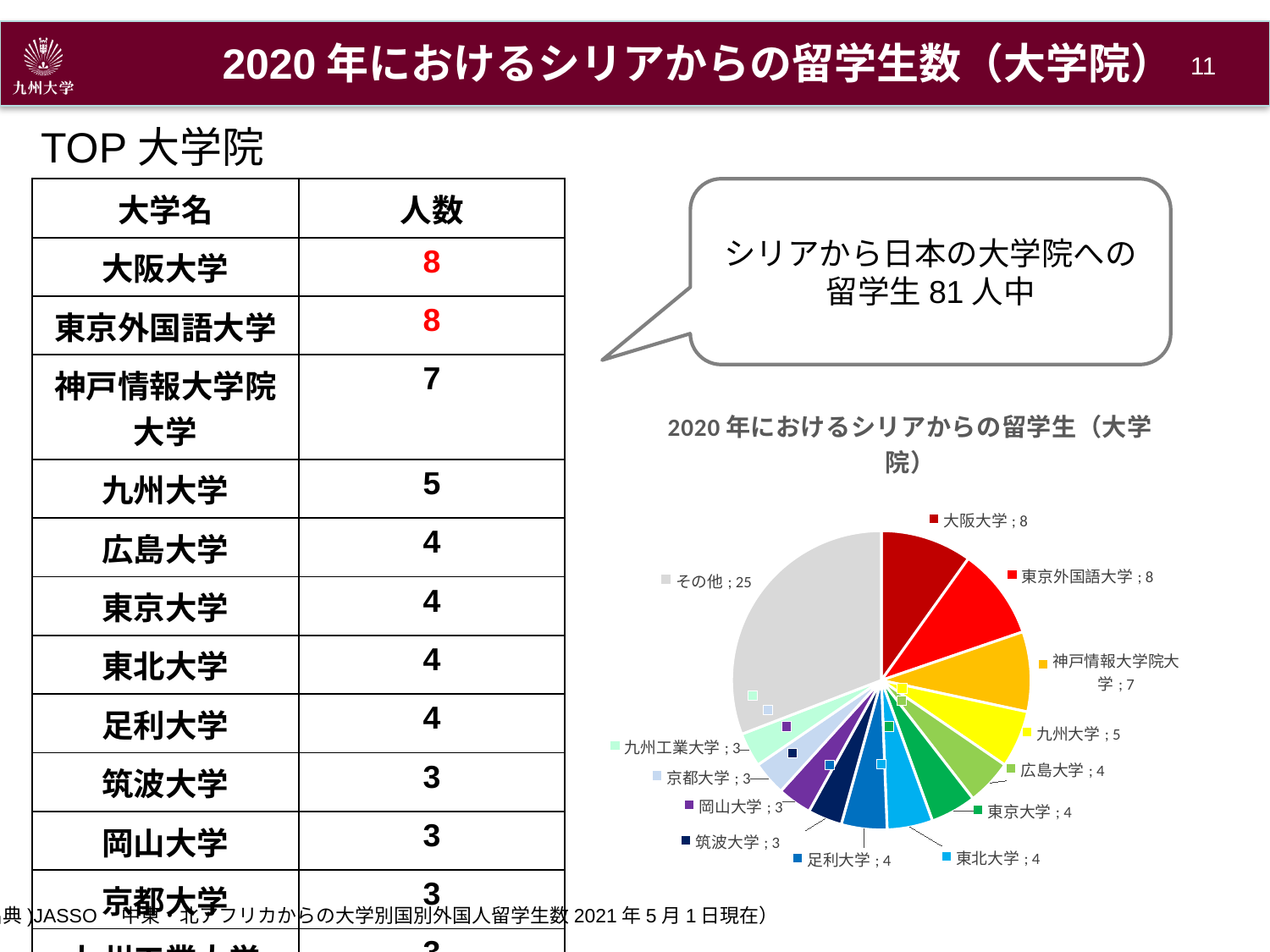

2020年におけるシリアからの留学生数（大学院）
11
TOP大学院
シリアから日本の大学院への
留学生81人中
| 大学名 | 人数 |
| --- | --- |
| 大阪大学 | 8 |
| 東京外国語大学 | 8 |
| 神戸情報大学院大学 | 7 |
| 九州大学 | 5 |
| 広島大学 | 4 |
| 東京大学 | 4 |
| 東北大学 | 4 |
| 足利大学 | 4 |
| 筑波大学 | 3 |
| 岡山大学 | 3 |
| 京都大学 | 3 |
| 九州工業大学 | 3 |

### Chart: 2020年におけるシリアからの留学生（大学院）

| Category |  |
|---|---|
| 大阪大学 | 8.0 |
| 東京外国語大学 | 8.0 |
| 神戸情報大学院大学 | 7.0 |
| 九州大学 | 5.0 |
| 広島大学 | 4.0 |
| 東京大学 | 4.0 |
| 東北大学 | 4.0 |
| 足利大学 | 4.0 |
| 筑波大学 | 3.0 |
| 岡山大学 | 3.0 |
| 京都大学 | 3.0 |
| 九州工業大学 | 3.0 |
| その他 | 25.0 |
(出典)JASSO　中東・北アフリカからの大学別国別外国人留学生数2021年5月1日現在）